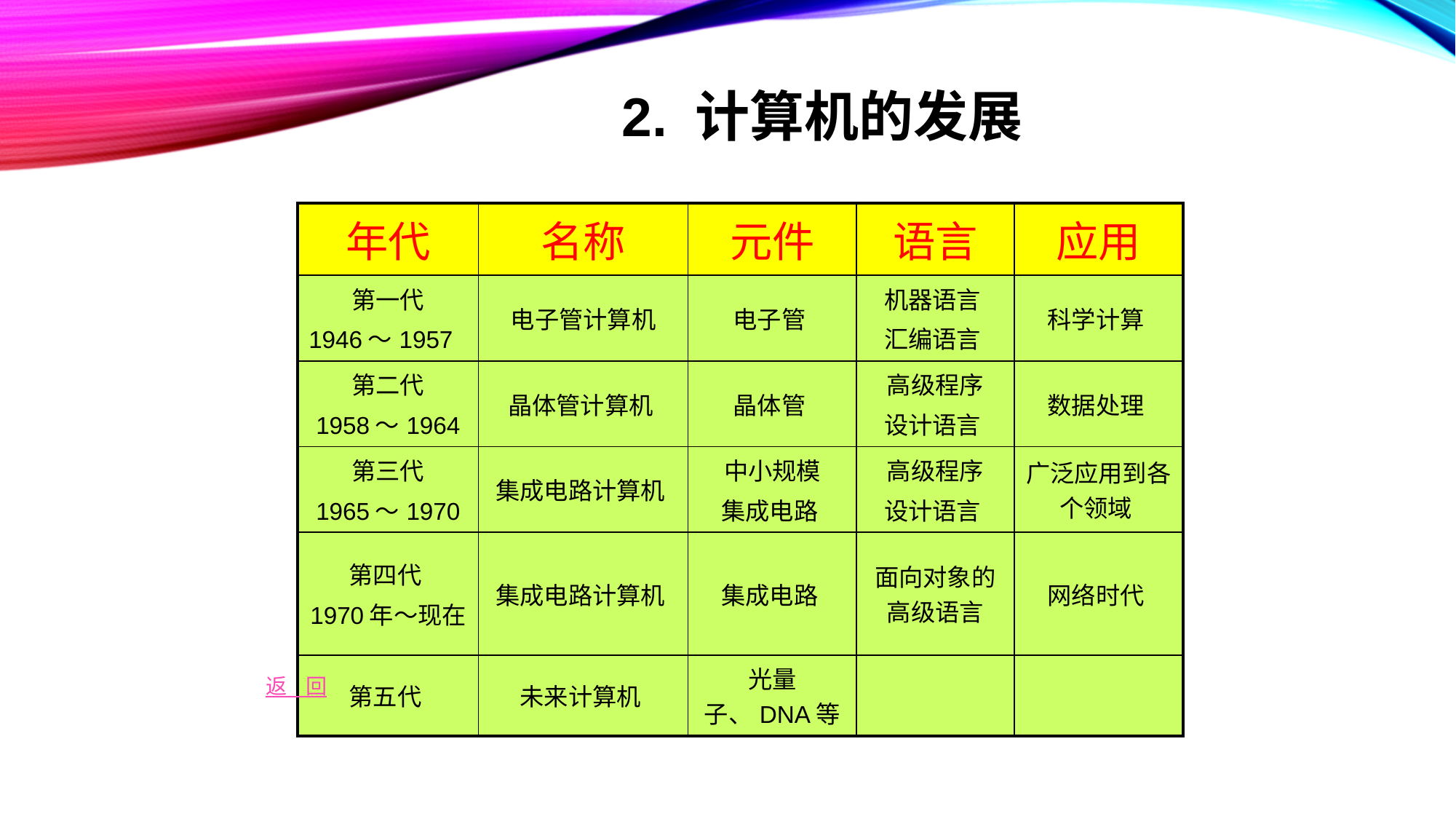

# 2. 计算机的发展
| 年代 | 名称 | 元件 | 语言 | 应用 |
| --- | --- | --- | --- | --- |
| 第一代 1946～1957 | 电子管计算机 | 电子管 | 机器语言 汇编语言 | 科学计算 |
| 第二代 1958～1964 | 晶体管计算机 | 晶体管 | 高级程序 设计语言 | 数据处理 |
| 第三代 1965～1970 | 集成电路计算机 | 中小规模 集成电路 | 高级程序 设计语言 | 广泛应用到各个领域 |
| 第四代 1970年～现在 | 集成电路计算机 | 集成电路 | 面向对象的高级语言 | 网络时代 |
| 第五代 | 未来计算机 | 光量子、DNA等 |  |  |
返    回